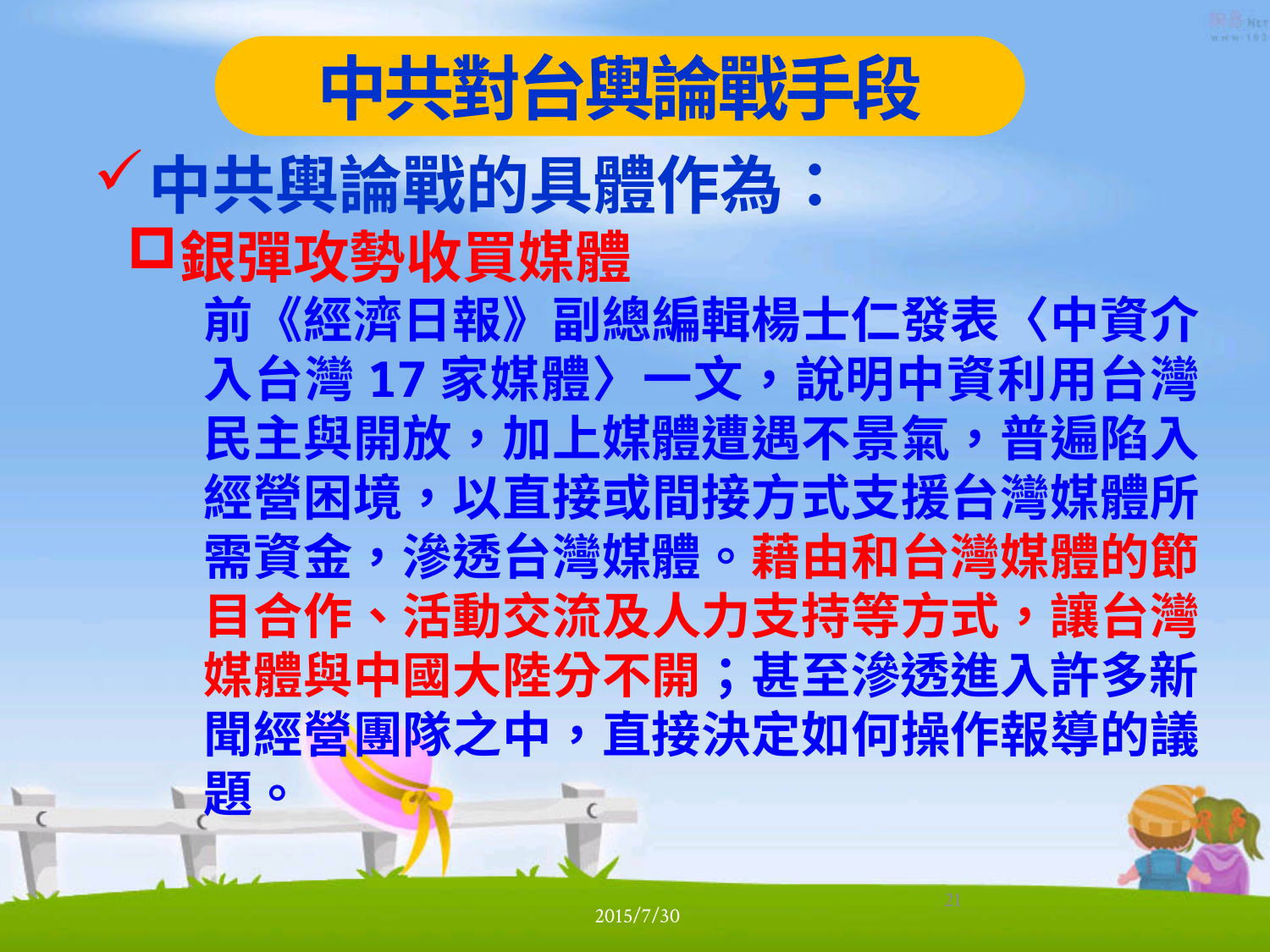

中共對台輿論戰手段
中共輿論戰的具體作為：
銀彈攻勢收買媒體
前《經濟日報》副總編輯楊士仁發表〈中資介入台灣17家媒體〉一文，說明中資利用台灣民主與開放，加上媒體遭遇不景氣，普遍陷入經營困境，以直接或間接方式支援台灣媒體所需資金，滲透台灣媒體。藉由和台灣媒體的節目合作、活動交流及人力支持等方式，讓台灣媒體與中國大陸分不開；甚至滲透進入許多新聞經營團隊之中，直接決定如何操作報導的議題。
21
2015/7/30